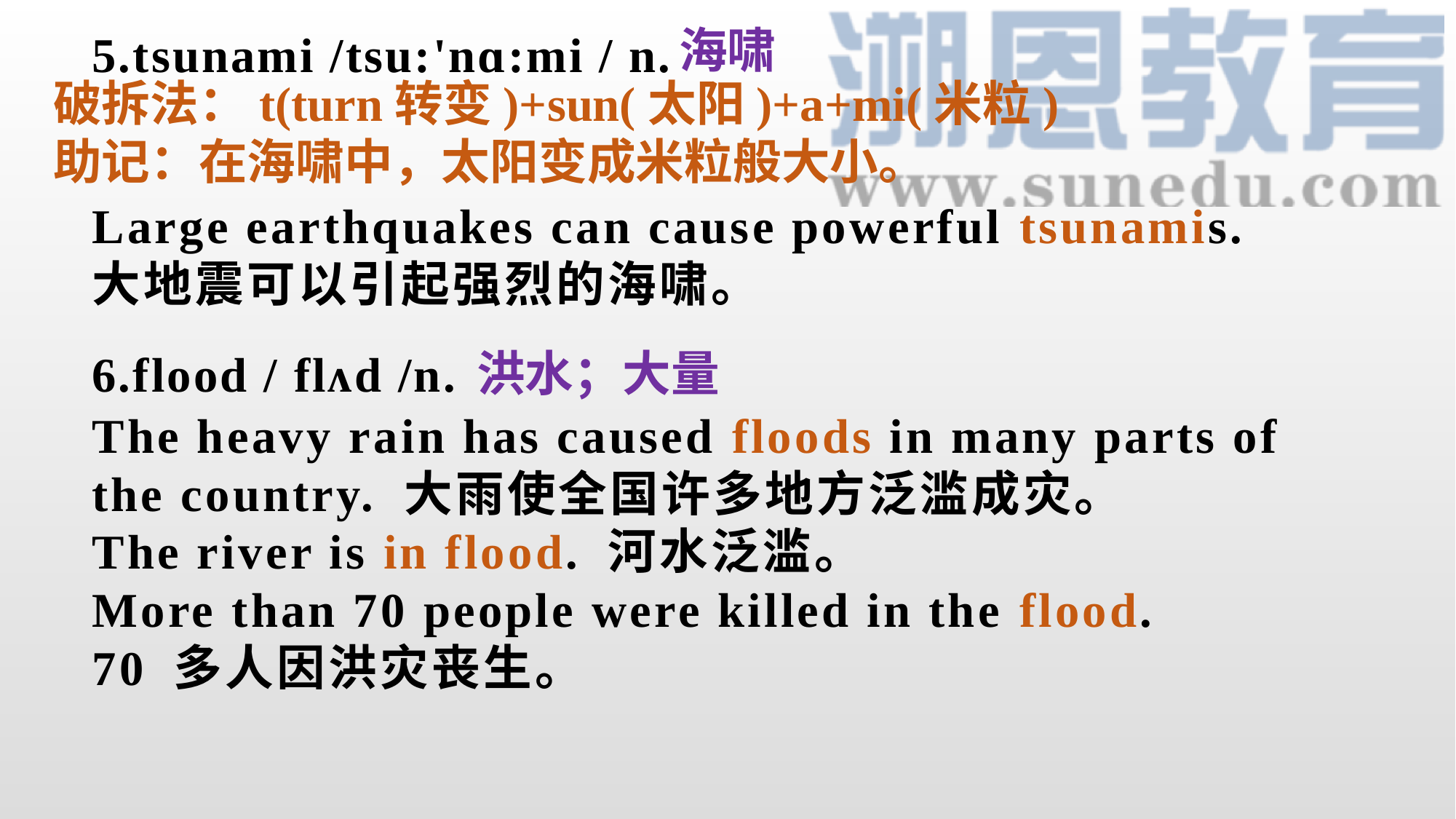

海啸
5.tsunami /tsu:'nɑ:mi / n.
破拆法：t(turn转变)+sun(太阳)+a+mi(米粒)
助记：在海啸中，太阳变成米粒般大小。
Large earthquakes can cause powerful tsunamis.
大地震可以引起强烈的海啸。
6.flood / flʌd /n.
洪水；大量
The heavy rain has caused floods in many parts of the country. 大雨使全国许多地方泛滥成灾。
The river is in flood. 河水泛滥。
More than 70 people were killed in the flood.
70 多人因洪灾丧生。